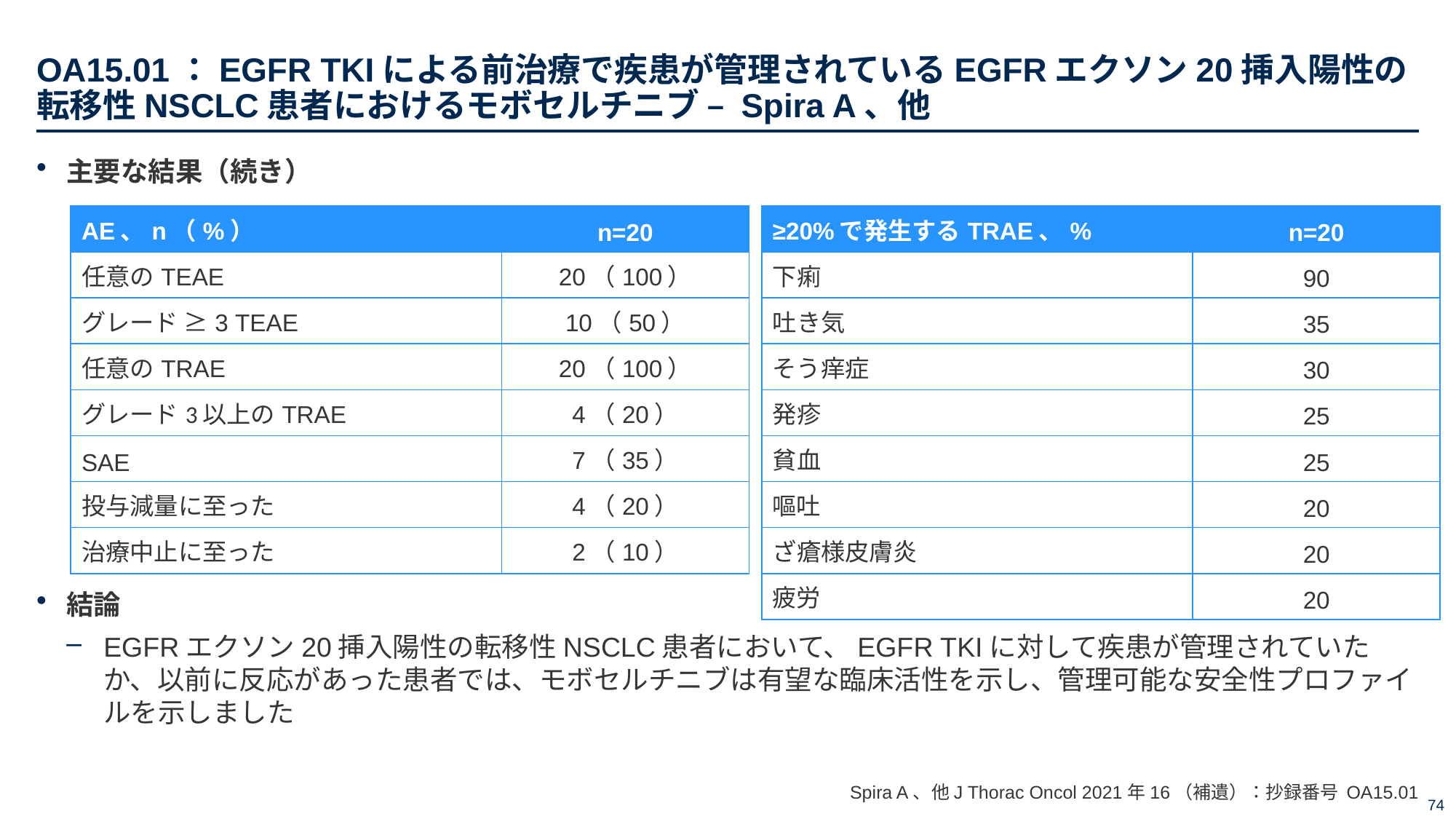

# OA15.01：EGFR TKIによる前治療で疾患が管理されているEGFRエクソン20挿入陽性の転移性NSCLC患者におけるモボセルチニブ – Spira A、他
主要な結果（続き）
結論
EGFRエクソン20挿入陽性の転移性NSCLC患者において、EGFR TKIに対して疾患が管理されていたか、以前に反応があった患者では、モボセルチニブは有望な臨床活性を示し、管理可能な安全性プロファイルを示しました
| AE、n（%） | n=20 |
| --- | --- |
| 任意のTEAE | 20（100） |
| グレード ≥3 TEAE | 10（50） |
| 任意のTRAE | 20（100） |
| グレード3以上のTRAE | 4（20） |
| SAE | 7（35） |
| 投与減量に至った | 4（20） |
| 治療中止に至った | 2（10） |
| ≥20%で発生するTRAE、% | n=20 |
| --- | --- |
| 下痢 | 90 |
| 吐き気 | 35 |
| そう痒症 | 30 |
| 発疹 | 25 |
| 貧血 | 25 |
| 嘔吐 | 20 |
| ざ瘡様皮膚炎 | 20 |
| 疲労 | 20 |
Spira A、他J Thorac Oncol 2021年16（補遺）：抄録番号 OA15.01